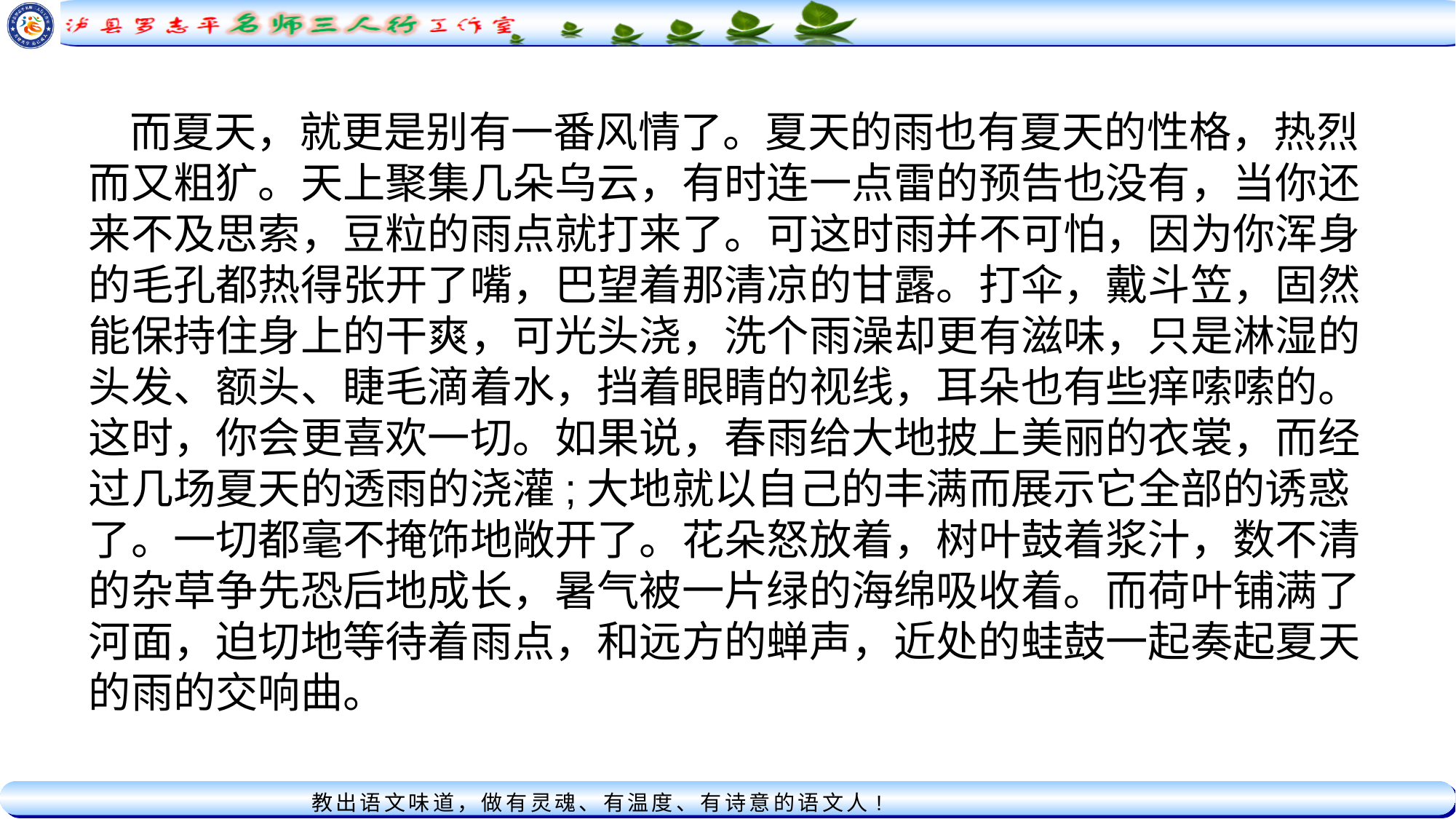

而夏天，就更是别有一番风情了。夏天的雨也有夏天的性格，热烈而又粗犷。天上聚集几朵乌云，有时连一点雷的预告也没有，当你还来不及思索，豆粒的雨点就打来了。可这时雨并不可怕，因为你浑身的毛孔都热得张开了嘴，巴望着那清凉的甘露。打伞，戴斗笠，固然能保持住身上的干爽，可光头浇，洗个雨澡却更有滋味，只是淋湿的头发、额头、睫毛滴着水，挡着眼睛的视线，耳朵也有些痒嗦嗦的。这时，你会更喜欢一切。如果说，春雨给大地披上美丽的衣裳，而经过几场夏天的透雨的浇灌;大地就以自己的丰满而展示它全部的诱惑了。一切都毫不掩饰地敞开了。花朵怒放着，树叶鼓着浆汁，数不清的杂草争先恐后地成长，暑气被一片绿的海绵吸收着。而荷叶铺满了河面，迫切地等待着雨点，和远方的蝉声，近处的蛙鼓一起奏起夏天的雨的交响曲。